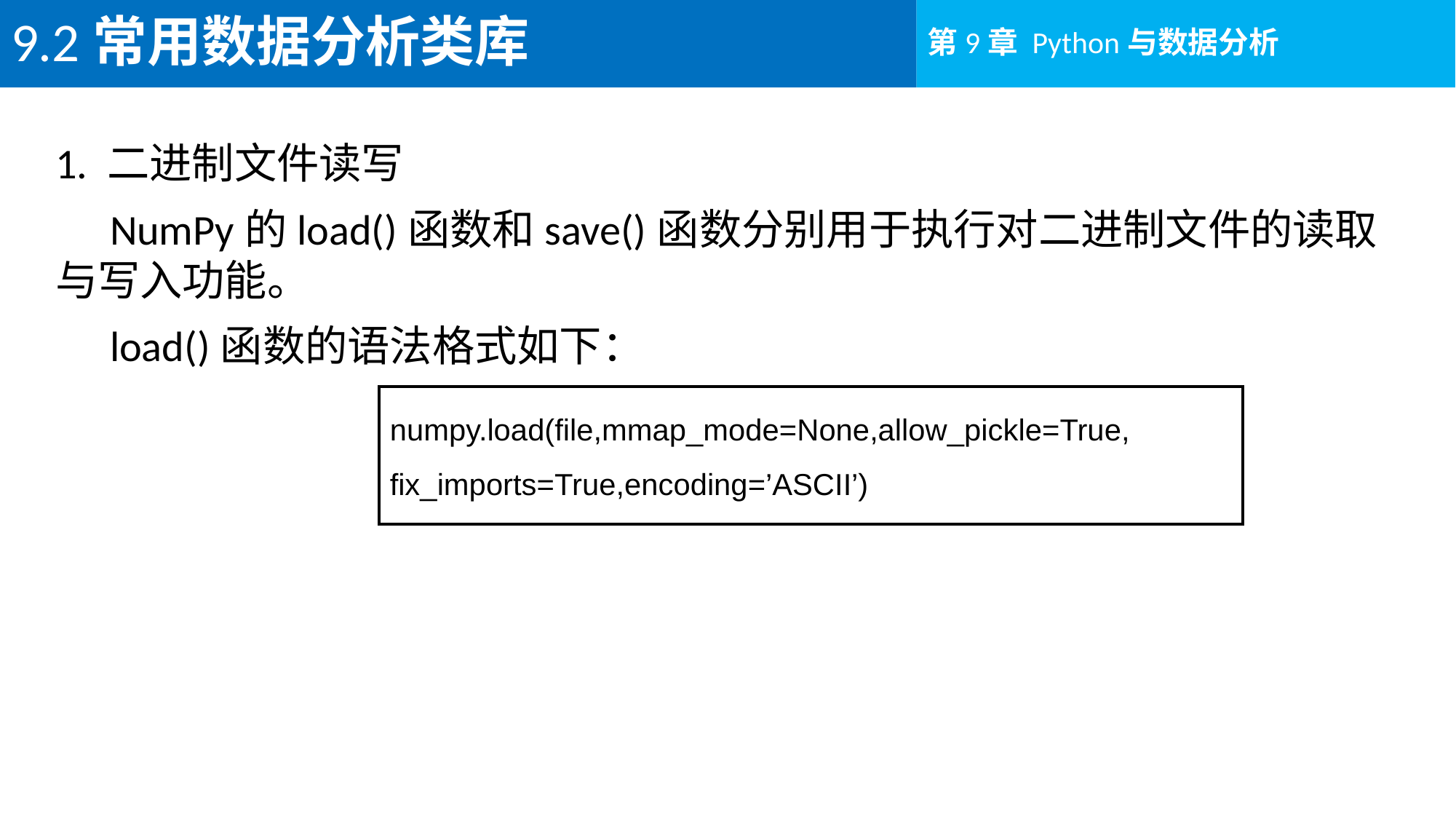

# 9.2常用数据分析类库
1. 二进制文件读写
NumPy的load()函数和save()函数分别用于执行对二进制文件的读取与写入功能。
load()函数的语法格式如下：

numpy.load(file,mmap_mode=None,allow_pickle=True, fix_imports=True,encoding=’ASCII’)